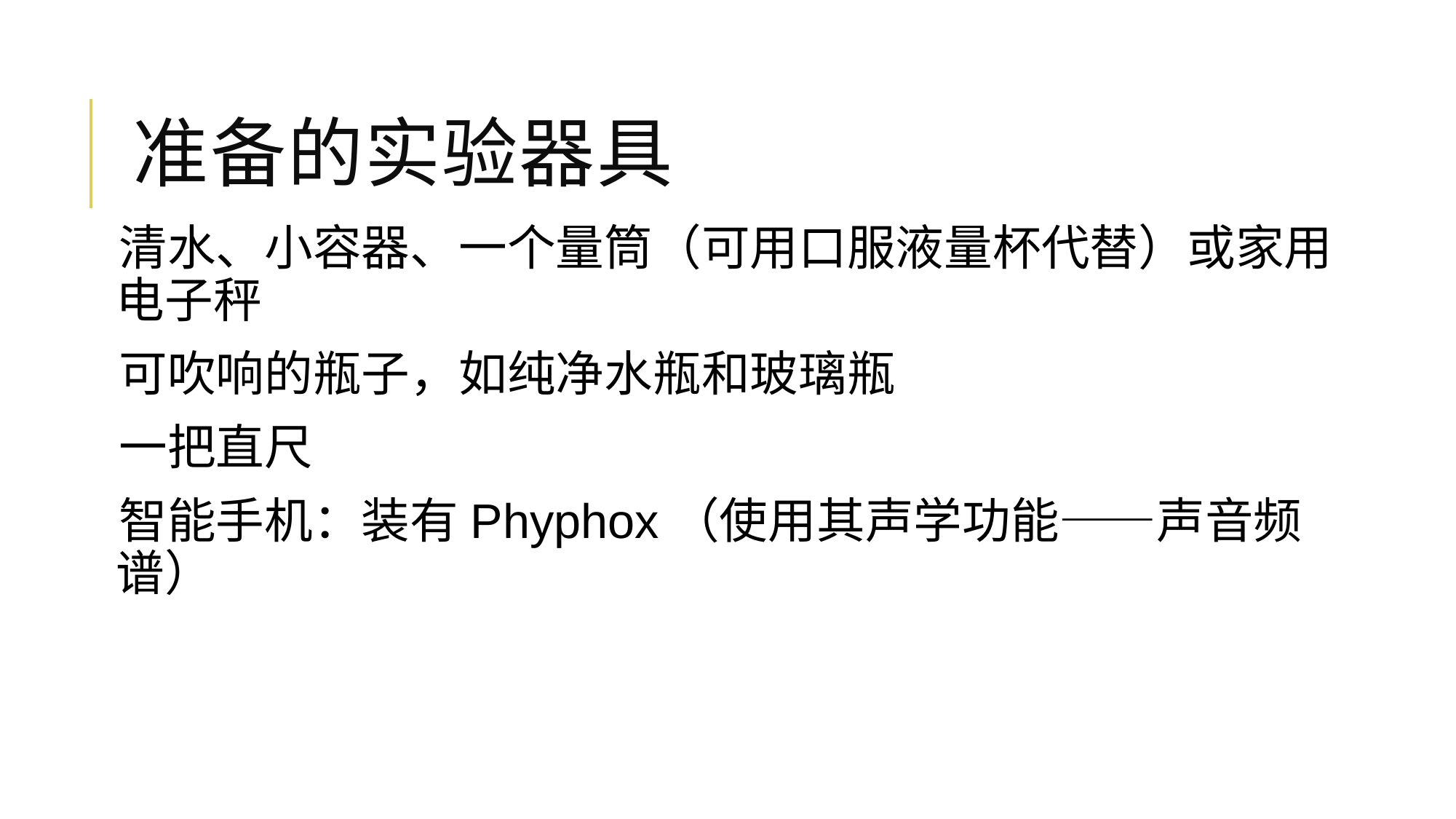

# 准备的实验器具
清水、小容器、一个量筒（可用口服液量杯代替）或家用电子秤
可吹响的瓶子，如纯净水瓶和玻璃瓶
一把直尺
智能手机：装有Phyphox（使用其声学功能——声音频谱）